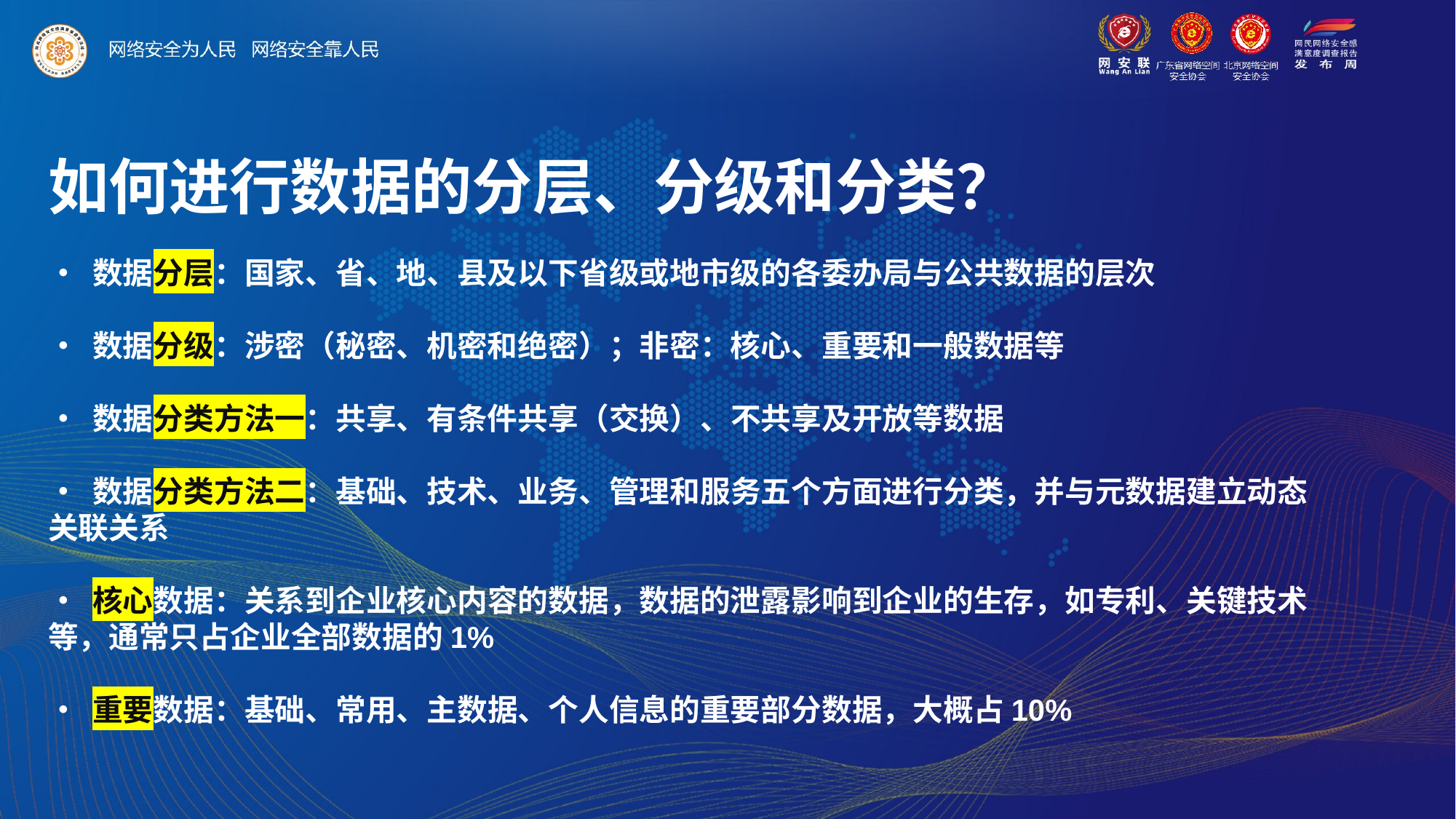

如何进行数据的分层、分级和分类？

• 数据分层：国家、省、地、县及以下省级或地市级的各委办局与公共数据的层次

• 数据分级：涉密（秘密、机密和绝密）；非密：核心、重要和一般数据等

• 数据分类方法一：共享、有条件共享（交换）、不共享及开放等数据

• 数据分类方法二：基础、技术、业务、管理和服务五个方面进行分类，并与元数据建立动态关联关系

• 核心数据：关系到企业核心内容的数据，数据的泄露影响到企业的生存，如专利、关键技术等，通常只占企业全部数据的1%

• 重要数据：基础、常用、主数据、个人信息的重要部分数据，大概占10%